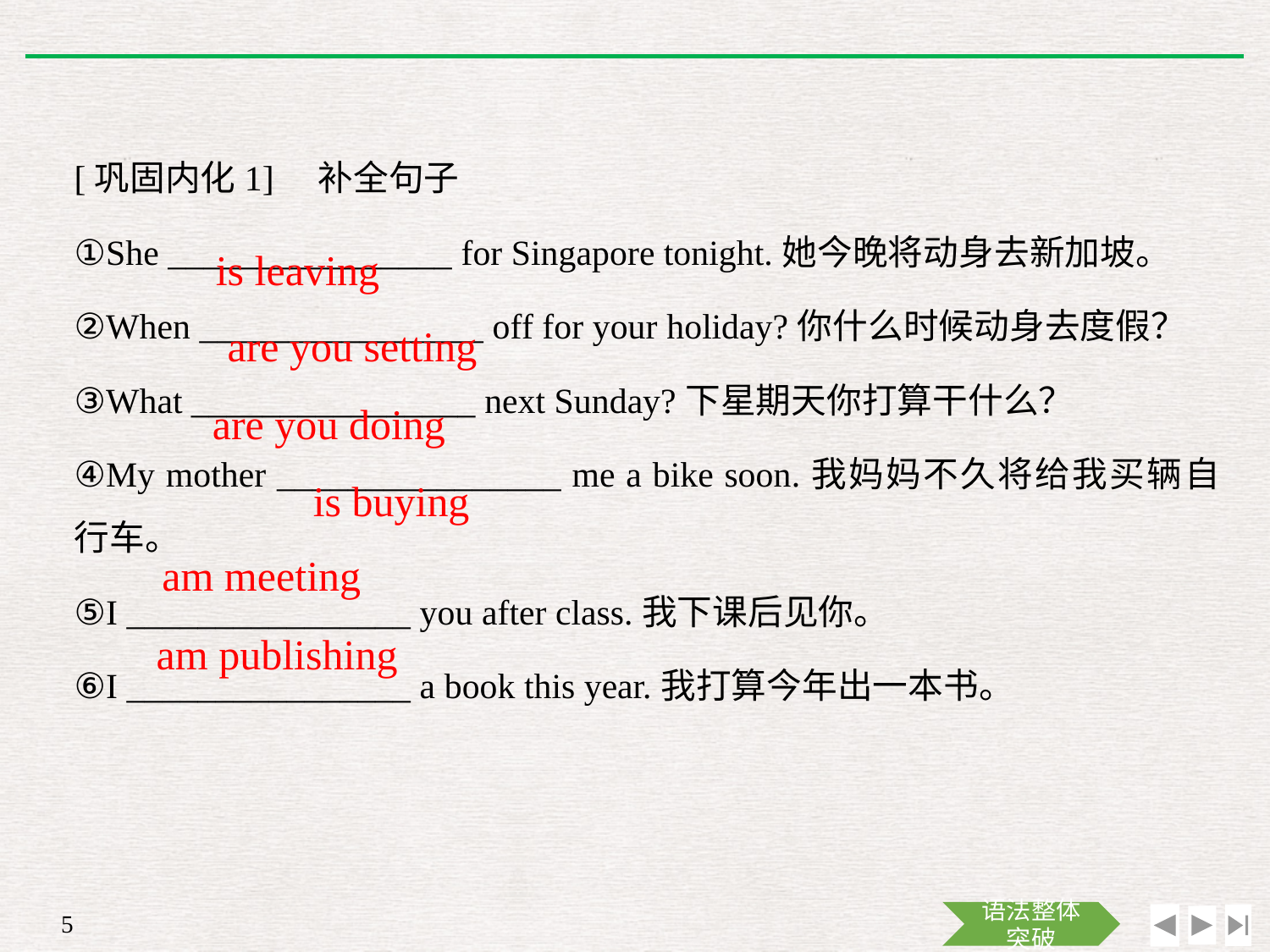

[巩固内化1]　补全句子
①She ________________ for Singapore tonight.她今晚将动身去新加坡。
②When ________________ off for your holiday?你什么时候动身去度假？
③What ________________ next Sunday?下星期天你打算干什么？
④My mother ________________ me a bike soon.我妈妈不久将给我买辆自行车。
⑤I ________________ you after class.我下课后见你。
⑥I ________________ a book this year.我打算今年出一本书。
is leaving
are you setting
are you doing
is buying
am meeting
am publishing